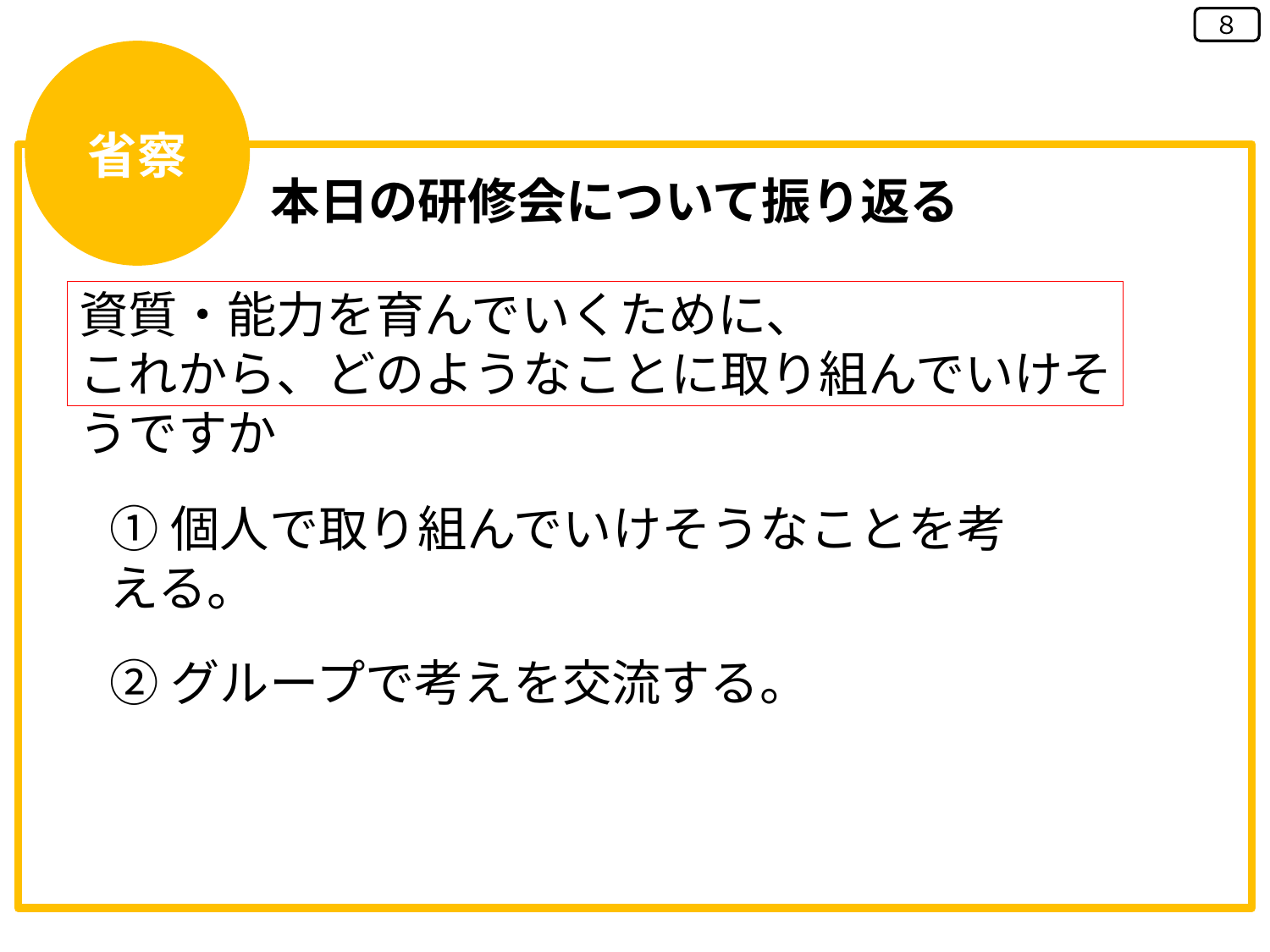

８

省察

本日の研修会について振り返る
資質・能力を育んでいくために、
これから、どのようなことに取り組んでいけそうですか

①個人で取り組んでいけそうなことを考える。
②グループで考えを交流する。